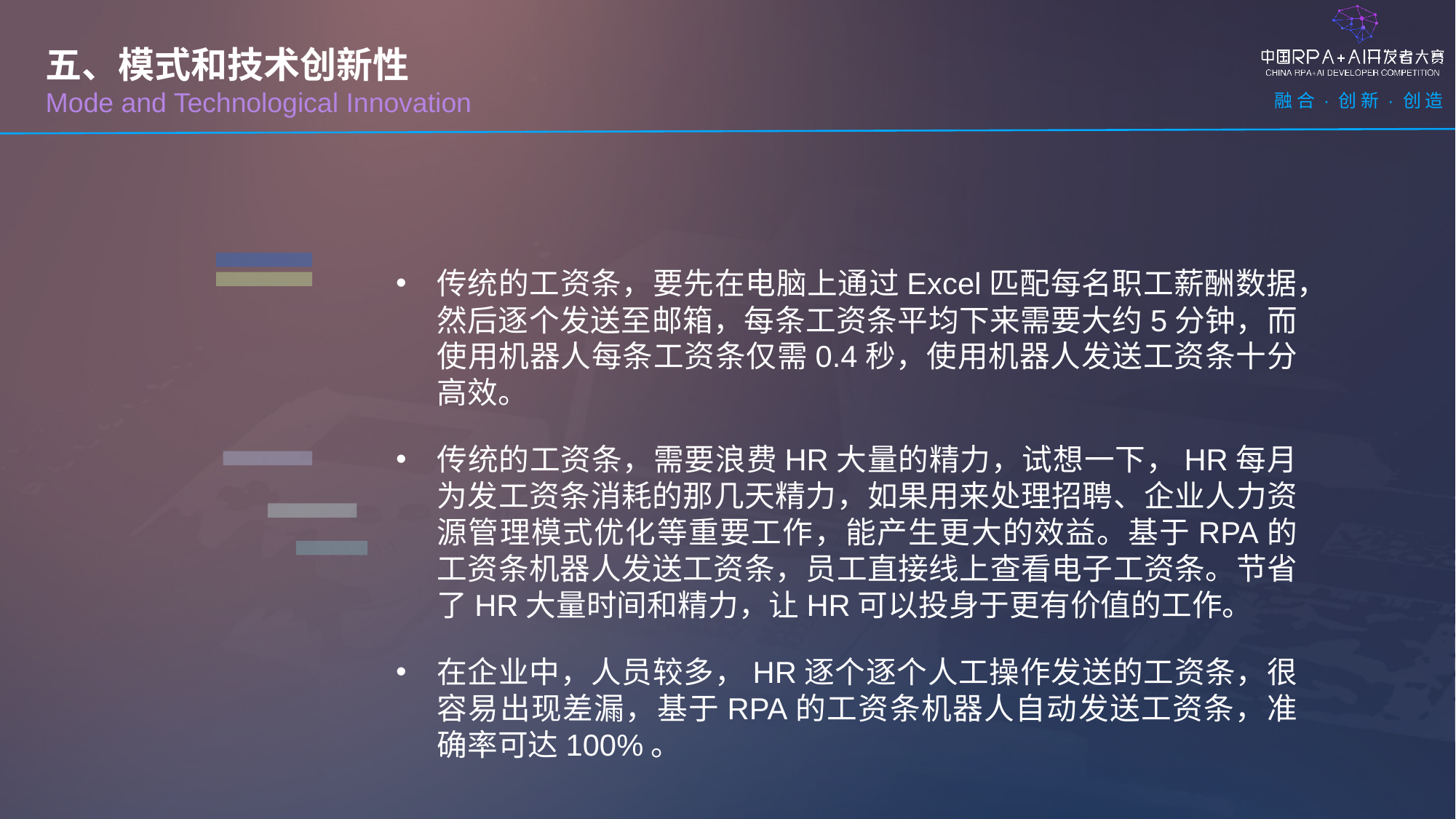

五、模式和技术创新性
Mode and Technological Innovation

传统的工资条，要先在电脑上通过Excel匹配每名职工薪酬数据，然后逐个发送至邮箱，每条工资条平均下来需要大约5分钟，而使用机器人每条工资条仅需0.4秒，使用机器人发送工资条十分高效。
传统的工资条，需要浪费HR大量的精力，试想一下，HR每月为发工资条消耗的那几天精力，如果用来处理招聘、企业人力资源管理模式优化等重要工作，能产生更大的效益。基于RPA的工资条机器人发送工资条，员工直接线上查看电子工资条。节省了HR大量时间和精力，让HR可以投身于更有价值的工作。
在企业中，人员较多，HR逐个逐个人工操作发送的工资条，很容易出现差漏，基于RPA的工资条机器人自动发送工资条，准确率可达100%。